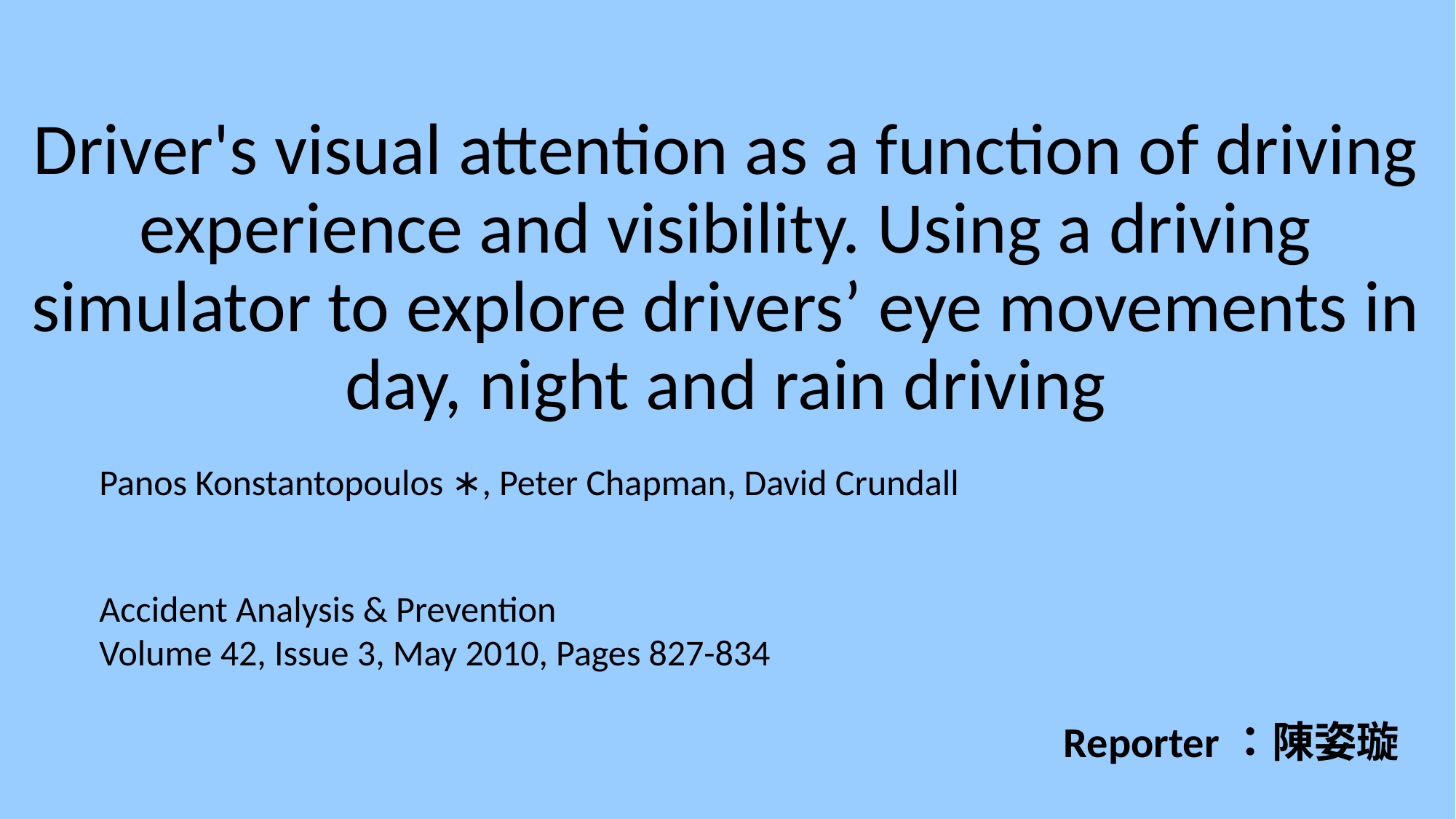

# Driver's visual attention as a function of driving experience and visibility. Using a driving simulator to explore drivers’ eye movements in day, night and rain driving
Panos Konstantopoulos ∗, Peter Chapman, David Crundall
Accident Analysis & Prevention
Volume 42, Issue 3, May 2010, Pages 827-834
Reporter：陳姿璇